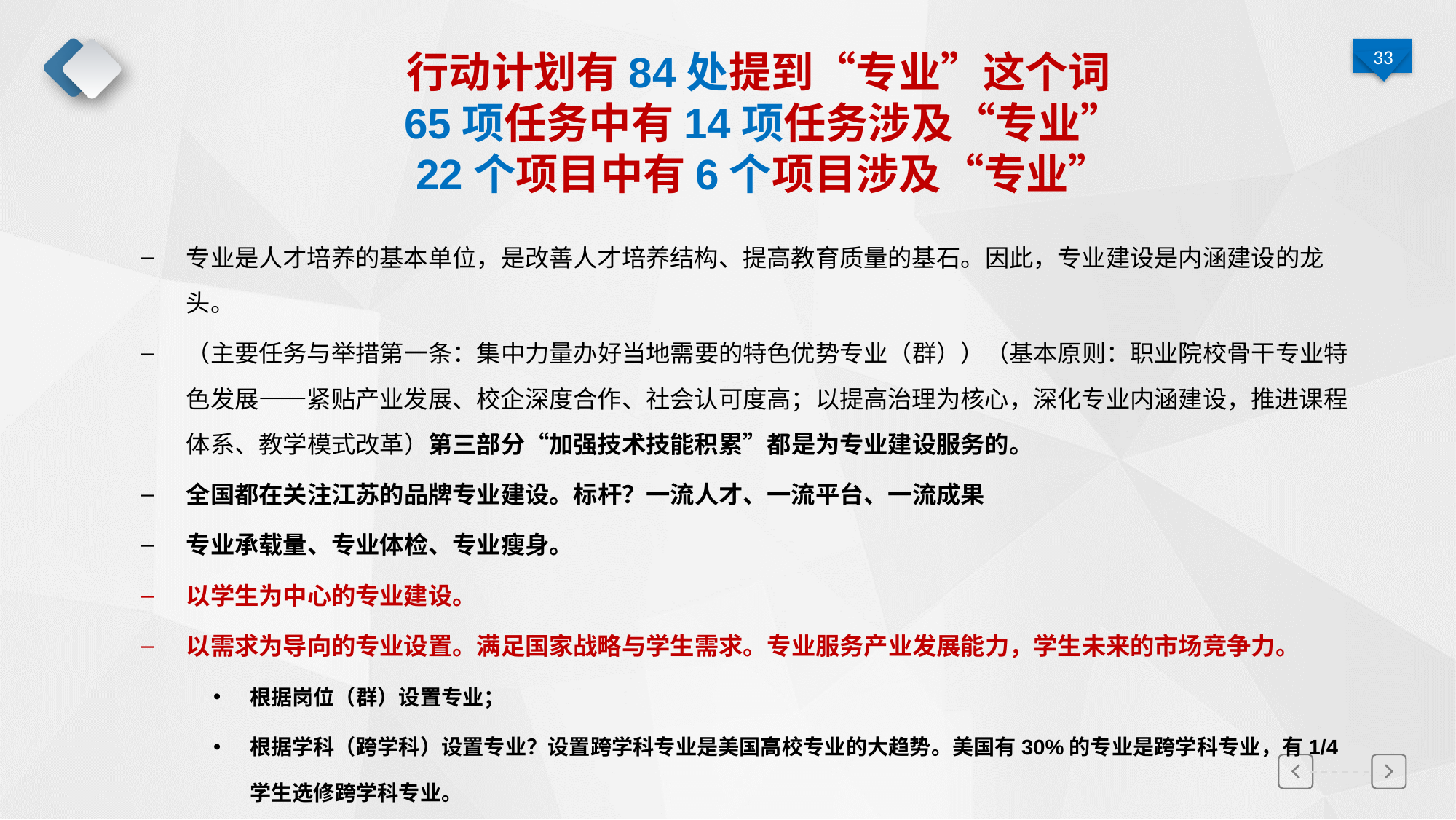

行动计划有84处提到“专业”这个词
65项任务中有14项任务涉及“专业”
22个项目中有6个项目涉及“专业”
专业是人才培养的基本单位，是改善人才培养结构、提高教育质量的基石。因此，专业建设是内涵建设的龙头。
（主要任务与举措第一条：集中力量办好当地需要的特色优势专业（群））（基本原则：职业院校骨干专业特色发展——紧贴产业发展、校企深度合作、社会认可度高；以提高治理为核心，深化专业内涵建设，推进课程体系、教学模式改革）第三部分“加强技术技能积累”都是为专业建设服务的。
全国都在关注江苏的品牌专业建设。标杆？一流人才、一流平台、一流成果
专业承载量、专业体检、专业瘦身。
以学生为中心的专业建设。
以需求为导向的专业设置。满足国家战略与学生需求。专业服务产业发展能力，学生未来的市场竞争力。
根据岗位（群）设置专业；
根据学科（跨学科）设置专业？设置跨学科专业是美国高校专业的大趋势。美国有30%的专业是跨学科专业，有1/4学生选修跨学科专业。